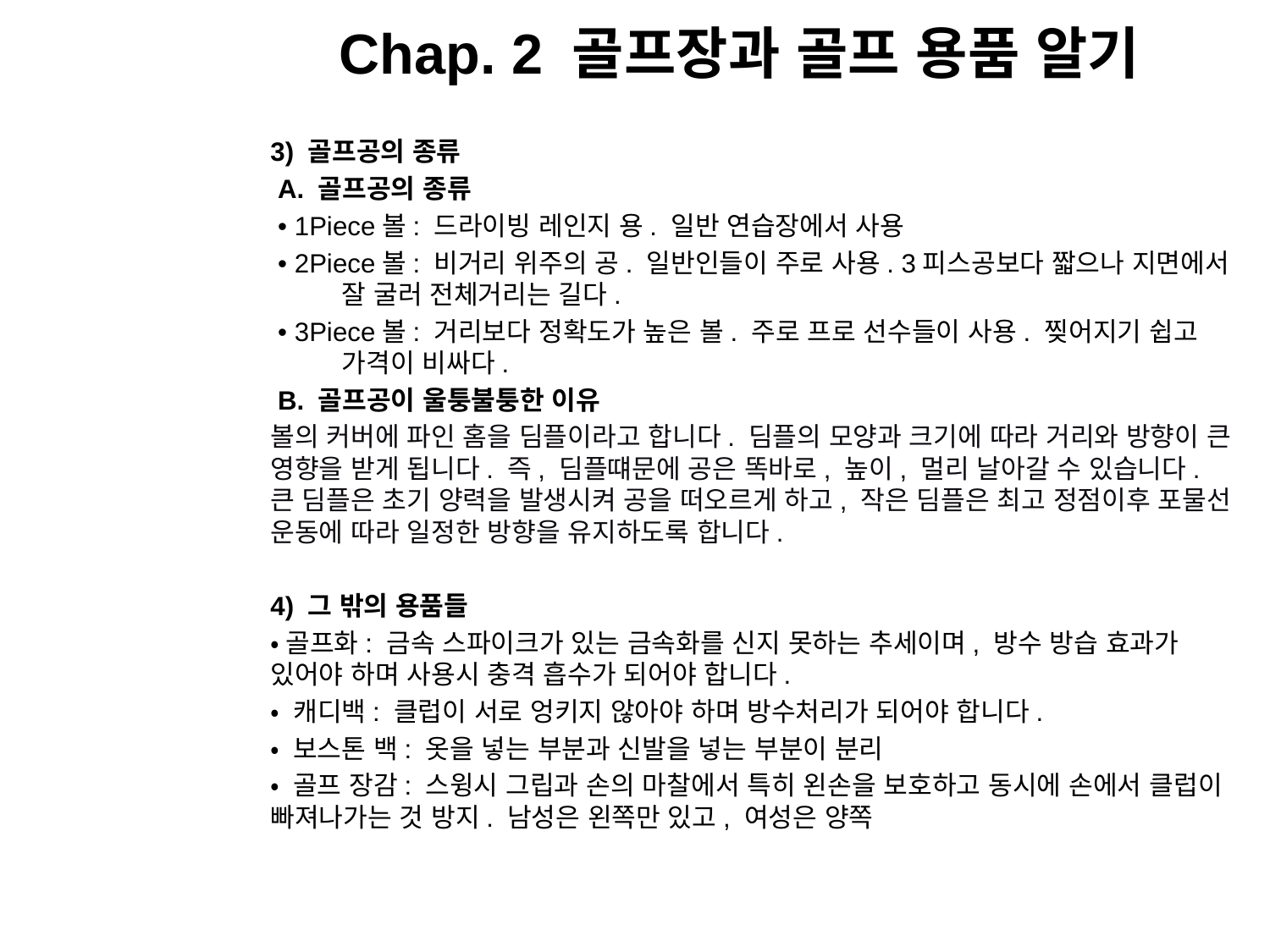

# Chap. 2 골프장과 골프 용품 알기
3) 골프공의 종류
 A. 골프공의 종류
 • 1Piece볼: 드라이빙 레인지 용. 일반 연습장에서 사용
 • 2Piece볼: 비거리 위주의 공. 일반인들이 주로 사용. 3피스공보다 짧으나 지면에서 잘 굴러 전체거리는 길다.
 • 3Piece볼: 거리보다 정확도가 높은 볼. 주로 프로 선수들이 사용. 찢어지기 쉽고 가격이 비싸다.
 B. 골프공이 울퉁불퉁한 이유
볼의 커버에 파인 홈을 딤플이라고 합니다. 딤플의 모양과 크기에 따라 거리와 방향이 큰 영향을 받게 됩니다. 즉, 딤플떄문에 공은 똑바로, 높이, 멀리 날아갈 수 있습니다. 큰 딤플은 초기 양력을 발생시켜 공을 떠오르게 하고, 작은 딤플은 최고 정점이후 포물선 운동에 따라 일정한 방향을 유지하도록 합니다.

4) 그 밖의 용품들
•골프화: 금속 스파이크가 있는 금속화를 신지 못하는 추세이며, 방수 방습 효과가 있어야 하며 사용시 충격 흡수가 되어야 합니다.
• 캐디백: 클럽이 서로 엉키지 않아야 하며 방수처리가 되어야 합니다.
• 보스톤 백: 옷을 넣는 부분과 신발을 넣는 부분이 분리
• 골프 장감: 스윙시 그립과 손의 마찰에서 특히 왼손을 보호하고 동시에 손에서 클럽이 빠져나가는 것 방지. 남성은 왼쪽만 있고, 여성은 양쪽